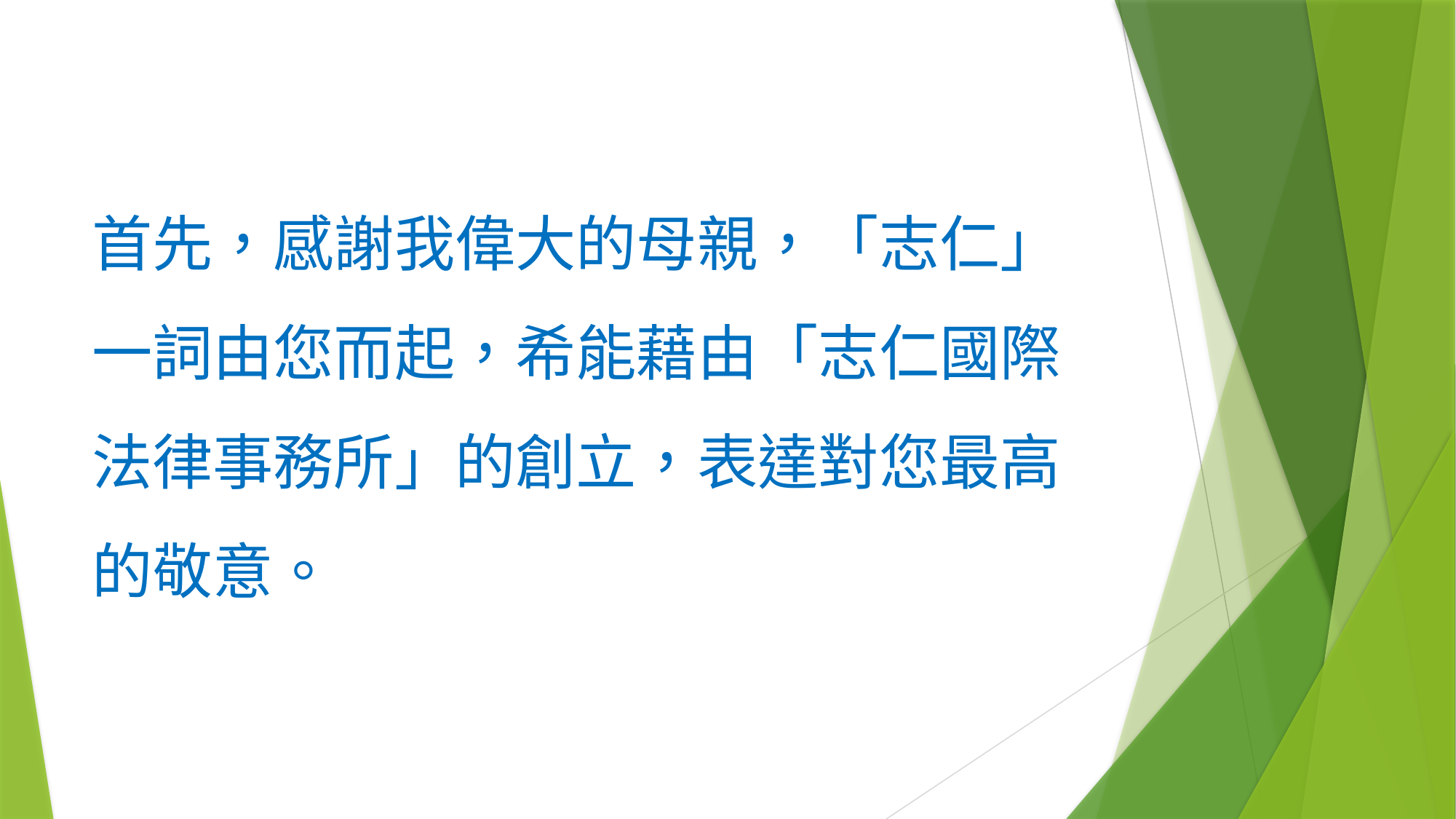

#
首先，感謝我偉大的母親，「志仁」一詞由您而起，希能藉由「志仁國際法律事務所」的創立，表達對您最高的敬意。